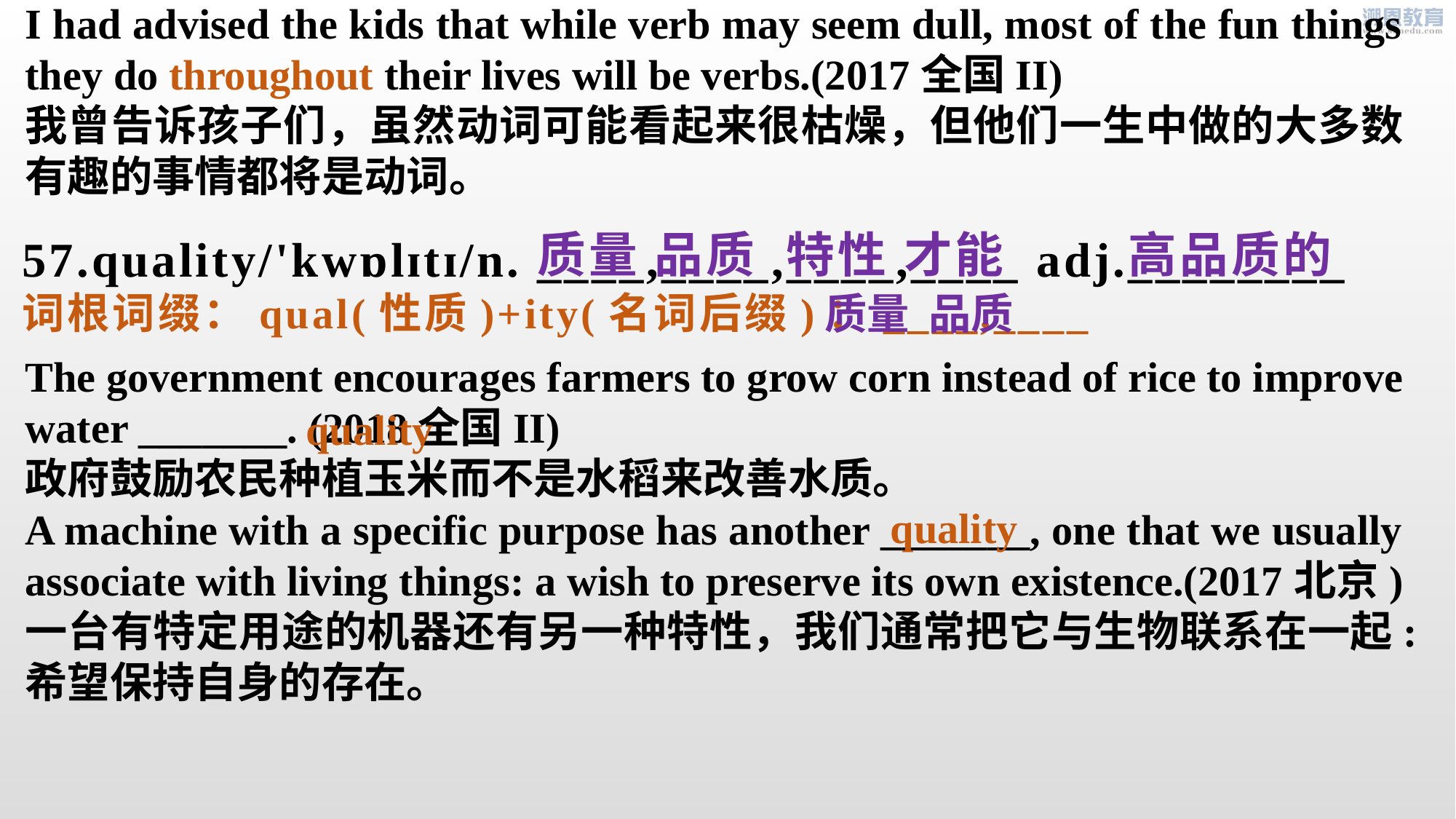

I had advised the kids that while verb may seem dull, most of the fun things they do throughout their lives will be verbs.(2017全国II)
我曾告诉孩子们，虽然动词可能看起来很枯燥，但他们一生中做的大多数有趣的事情都将是动词。
质量 品质  特性 才能
高品质的
57.quality/'kwɒlɪtɪ/n. ____,____,____,____ adj.________
词根词缀：qual(性质)+ity(名词后缀)：____,____
质量  品质
The government encourages farmers to grow corn instead of rice to improve water _______. (2018全国II)
政府鼓励农民种植玉米而不是水稻来改善水质。
A machine with a specific purpose has another _______, one that we usually associate with living things: a wish to preserve its own existence.(2017北京) 一台有特定用途的机器还有另一种特性，我们通常把它与生物联系在一起:希望保持自身的存在。

quality

quality